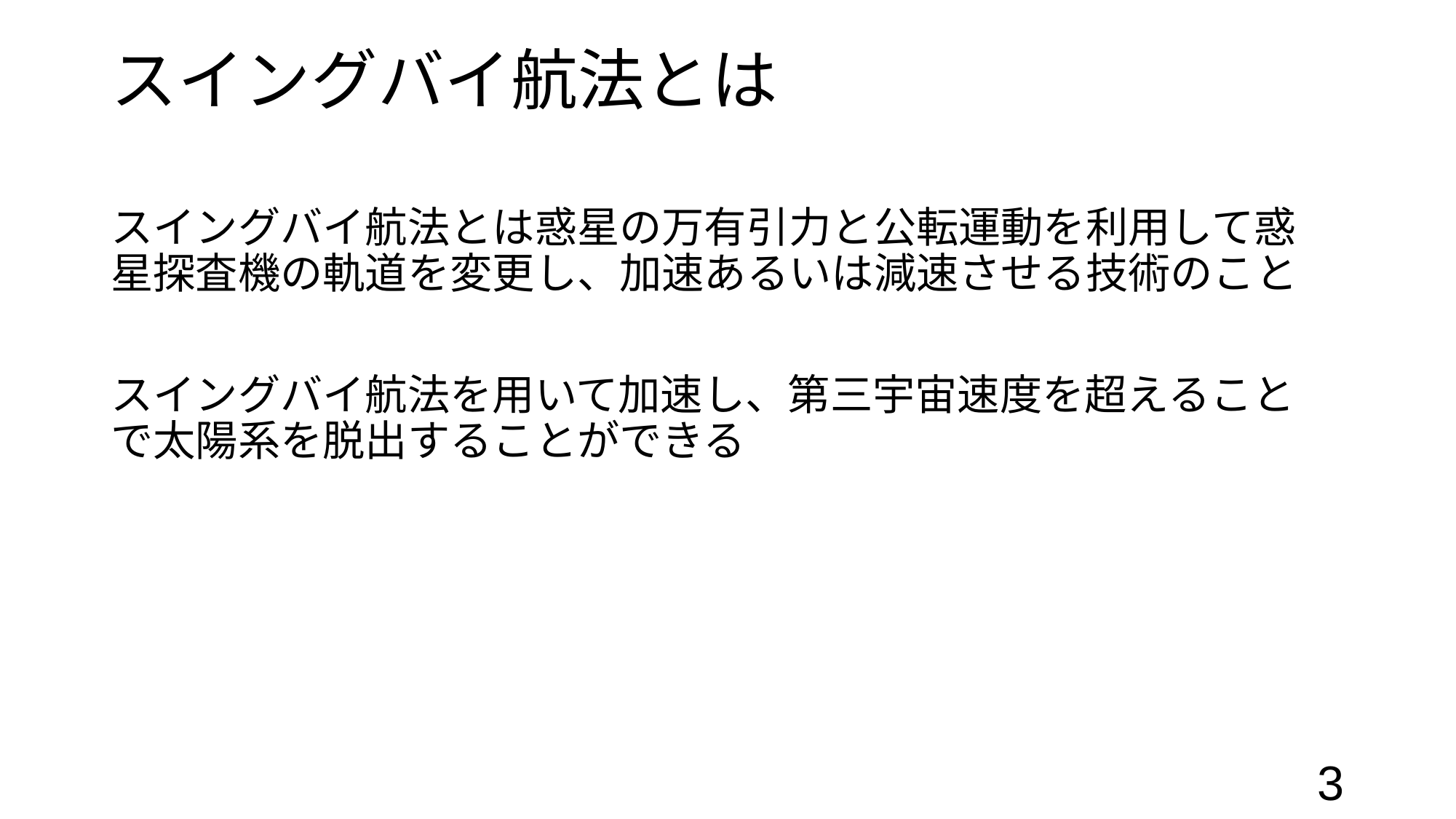

# スイングバイ航法とは
スイングバイ航法とは惑星の万有引力と公転運動を利用して惑星探査機の軌道を変更し、加速あるいは減速させる技術のこと

スイングバイ航法を用いて加速し、第三宇宙速度を超えることで太陽系を脱出することができる

3